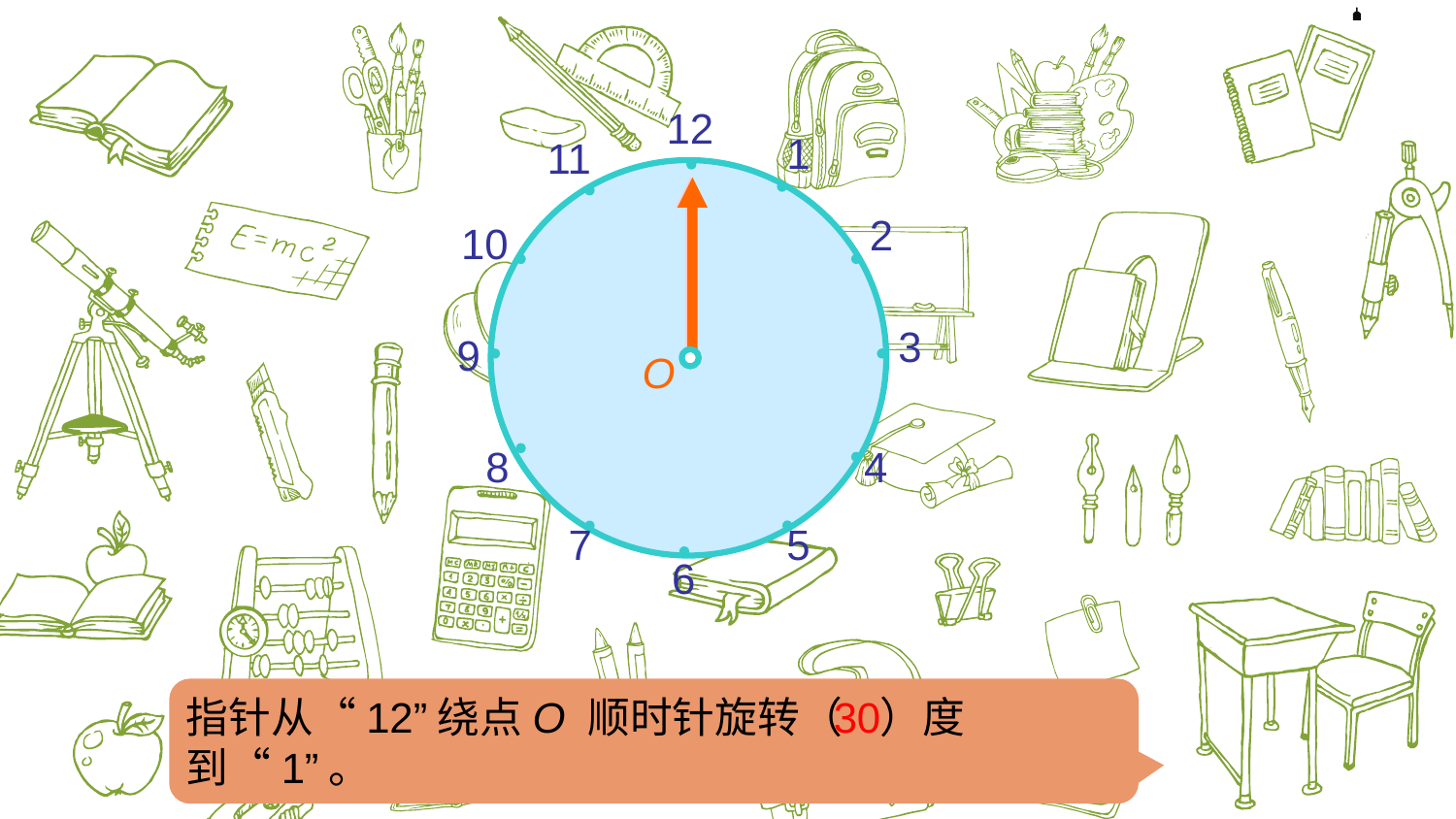

12
1
11

2
10

3
9
O

8
4

5
7

6

指针从“12”绕点O 顺时针旋转（    ）度到“1”。
30